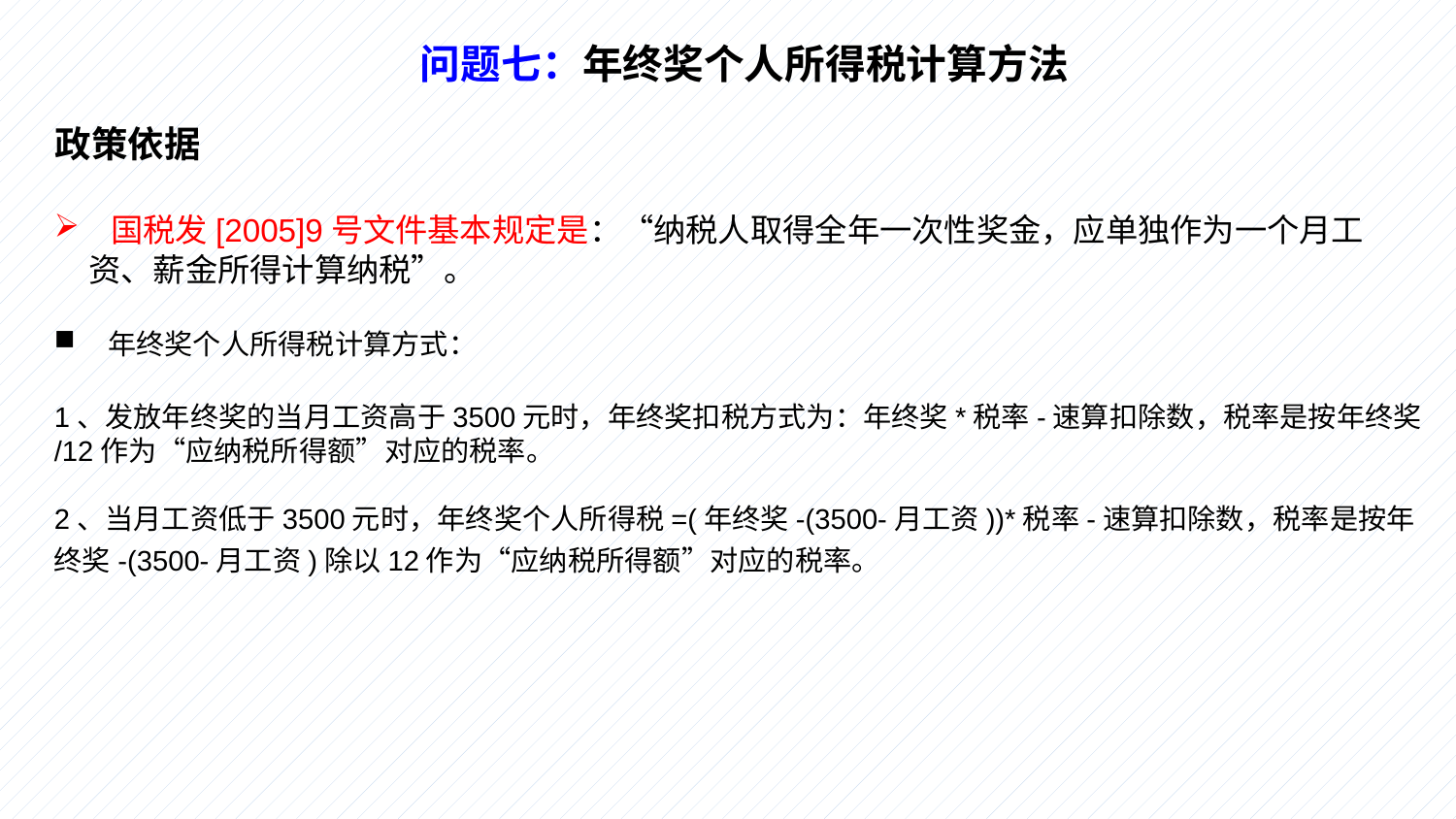

问题七：年终奖个人所得税计算方法
政策依据
  国税发[2005]9号文件基本规定是：“纳税人取得全年一次性奖金，应单独作为一个月工资、薪金所得计算纳税”。

  年终奖个人所得税计算方式：

1、发放年终奖的当月工资高于3500元时，年终奖扣税方式为：年终奖*税率-速算扣除数，税率是按年终奖/12作为“应纳税所得额”对应的税率。

2、当月工资低于3500元时，年终奖个人所得税=(年终奖-(3500-月工资))*税率-速算扣除数，税率是按年终奖-(3500-月工资)除以12作为“应纳税所得额”对应的税率。